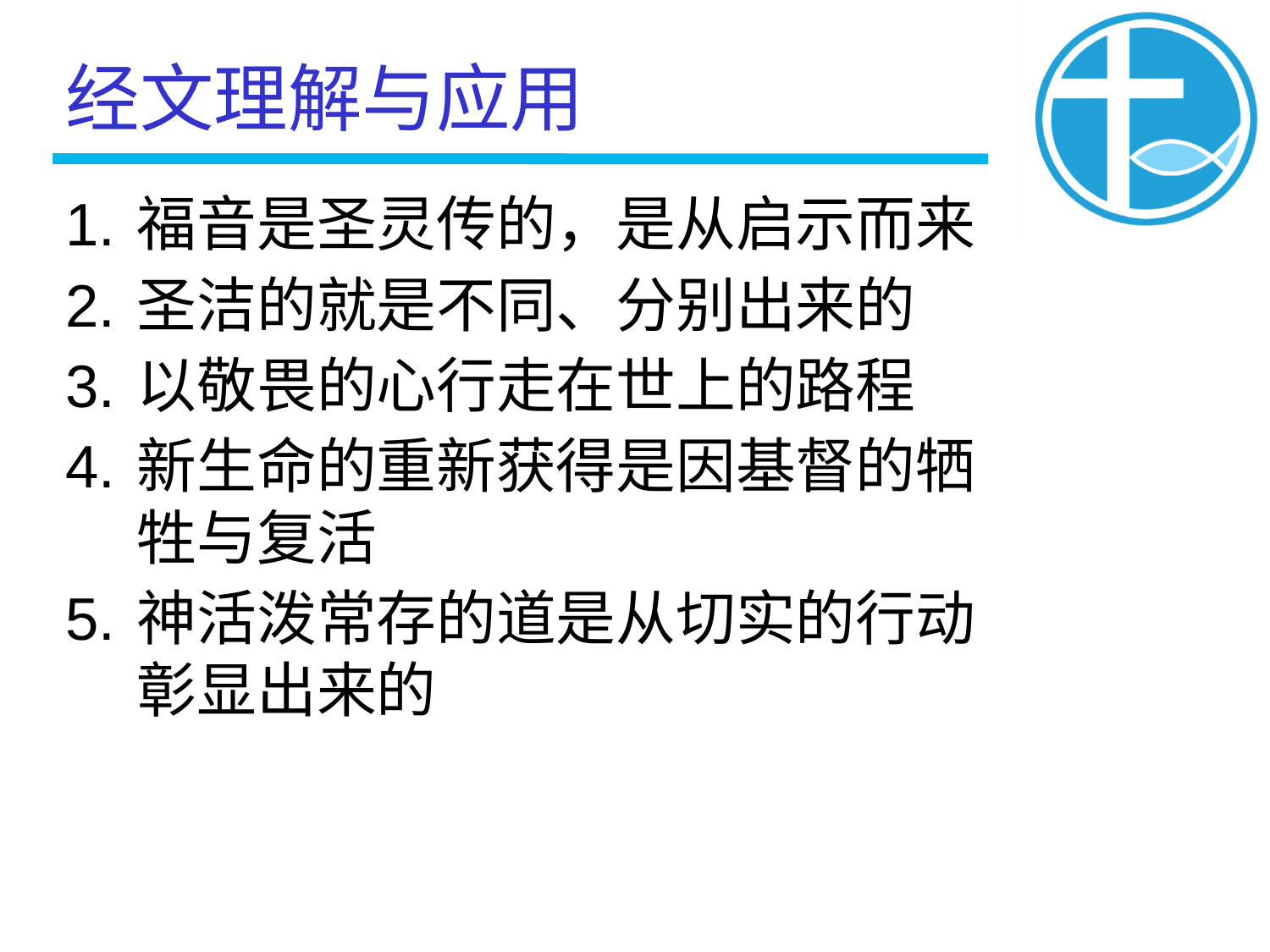

经文理解与应用

福音是圣灵传的，是从启示而来
圣洁的就是不同、分别出来的
以敬畏的心行走在世上的路程
新生命的重新获得是因基督的牺牲与复活
神活泼常存的道是从切实的行动彰显出来的